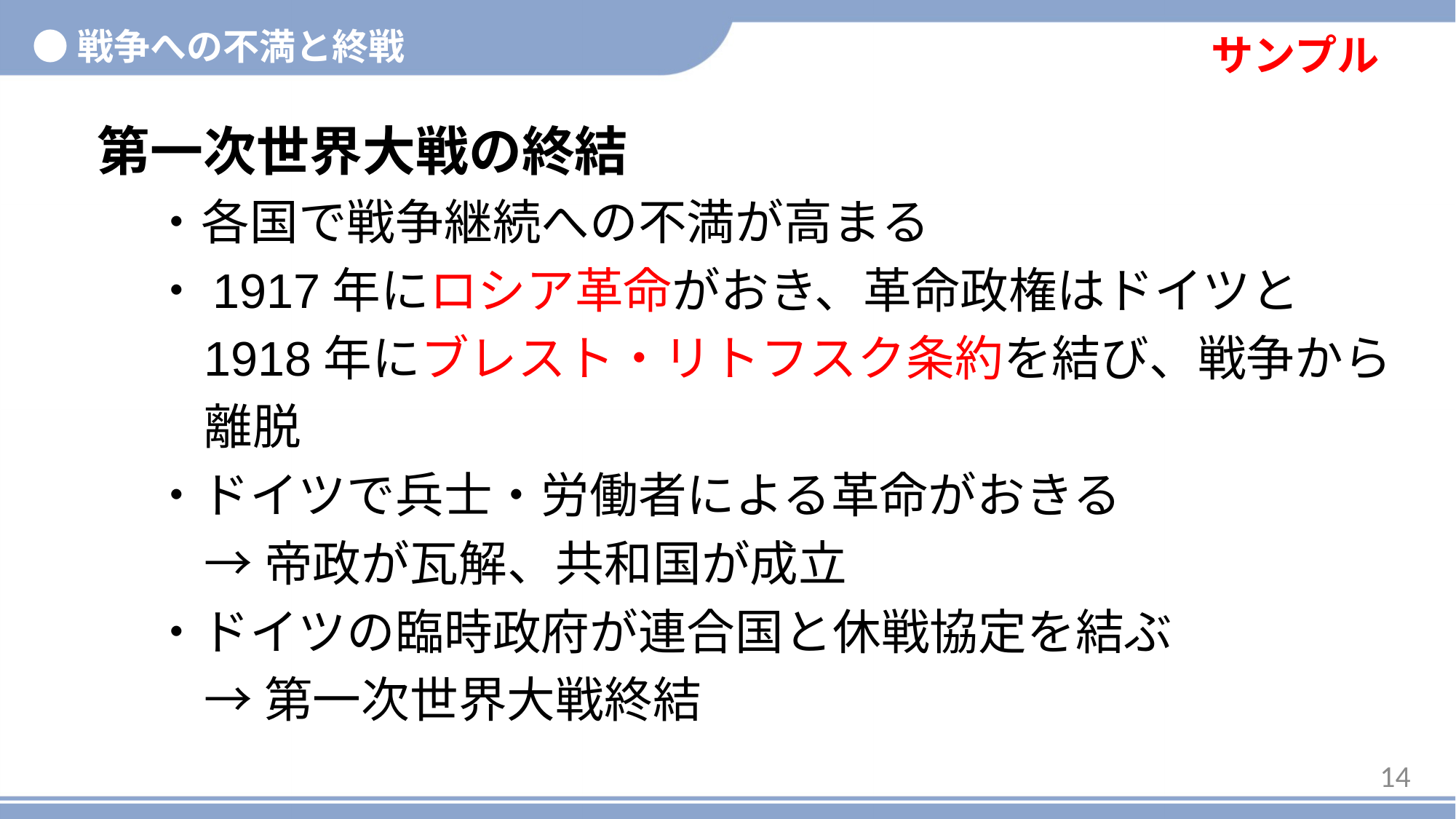

サンプル
●戦争への不満と終戦
第一次世界大戦の終結
・各国で戦争継続への不満が高まる
・1917年にロシア革命がおき、革命政権はドイツと1918年にブレスト・リトフスク条約を結び、戦争から離脱
・ドイツで兵士・労働者による革命がおきる
→帝政が瓦解、共和国が成立
・ドイツの臨時政府が連合国と休戦協定を結ぶ
→第一次世界大戦終結